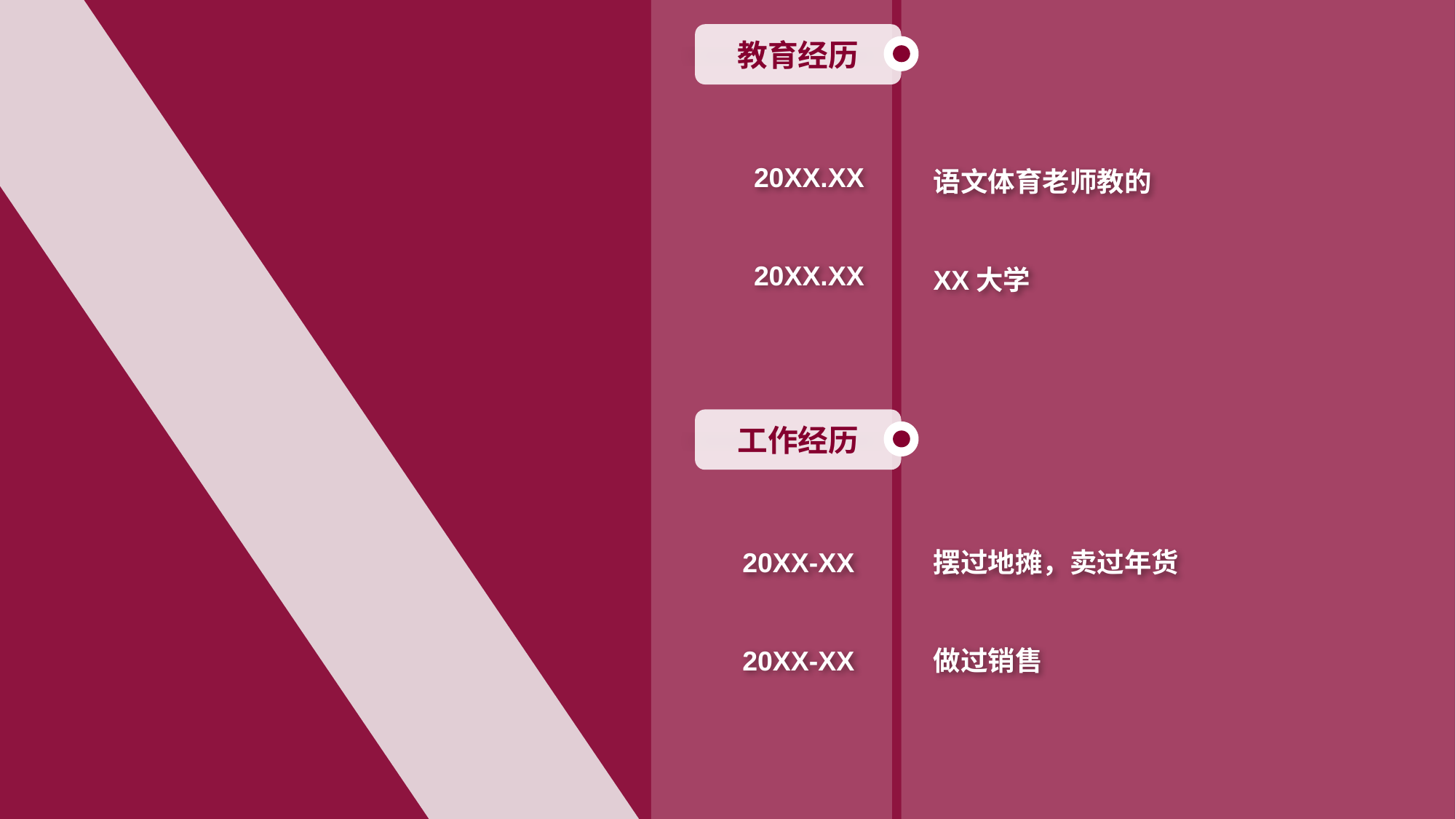

教育经历

20XX.XX

20XX.XX

语文体育老师教的

XX大学

工作经历

20XX-XX

20XX-XX

摆过地摊，卖过年货

做过销售